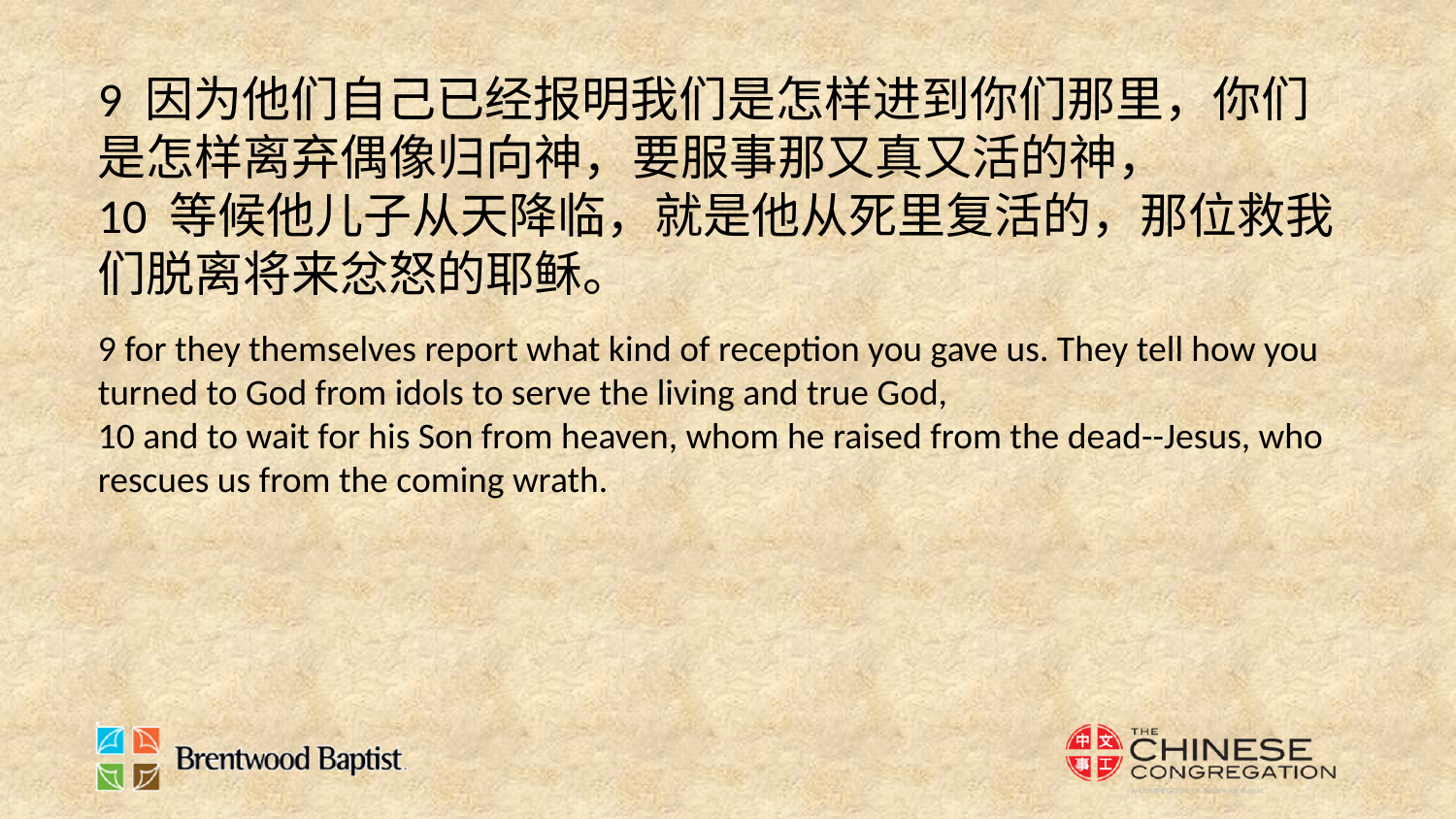

9 因为他们自己已经报明我们是怎样进到你们那里，你们是怎样离弃偶像归向神，要服事那又真又活的神，
10 等候他儿子从天降临，就是他从死里复活的，那位救我们脱离将来忿怒的耶稣。

9 for they themselves report what kind of reception you gave us. They tell how you turned to God from idols to serve the living and true God,
10 and to wait for his Son from heaven, whom he raised from the dead--Jesus, who rescues us from the coming wrath.